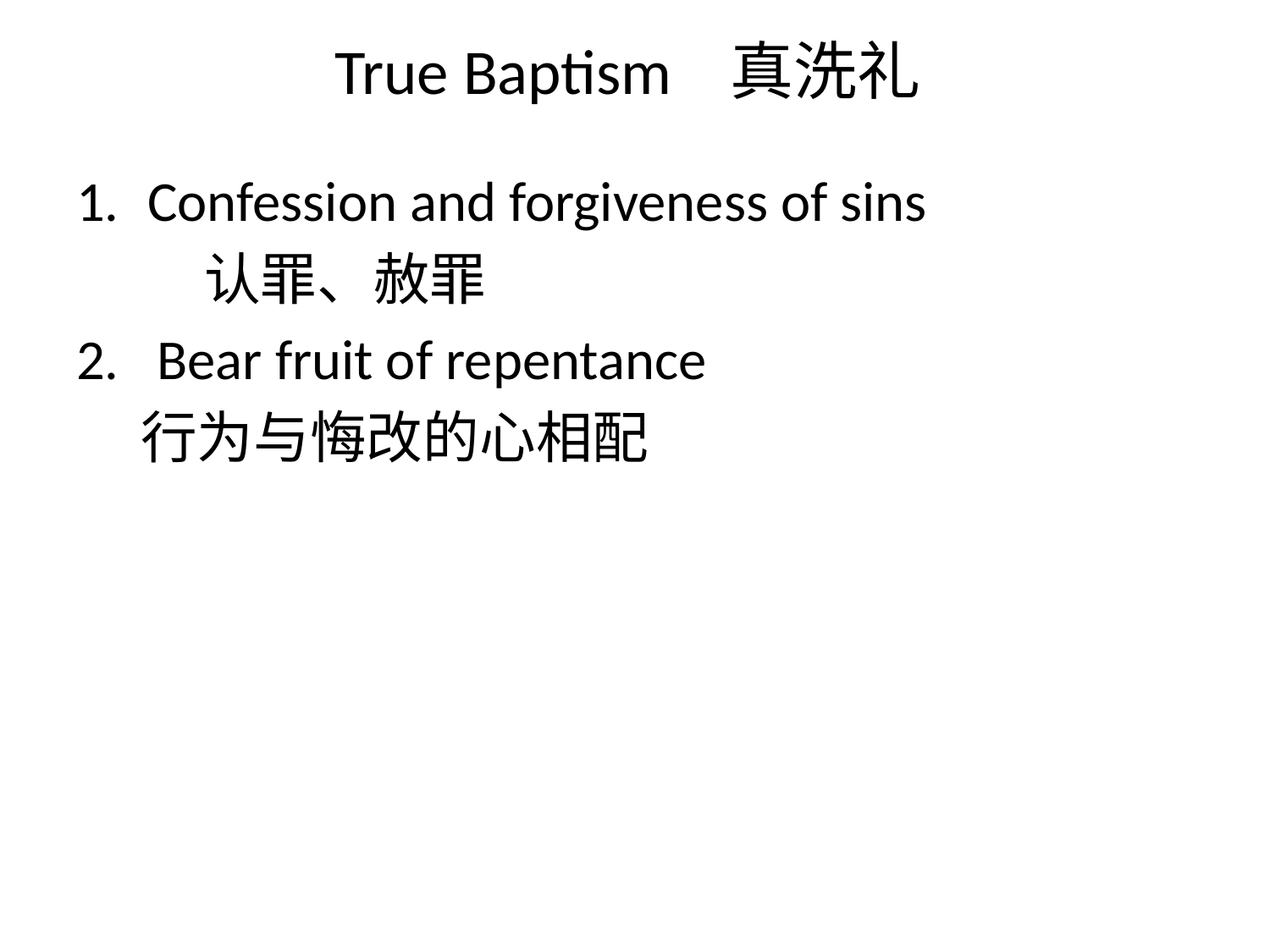

# True Baptism   真洗礼
Confession and forgiveness of sins
         认罪、赦罪
2.   Bear fruit of repentance
    行为与悔改的心相配